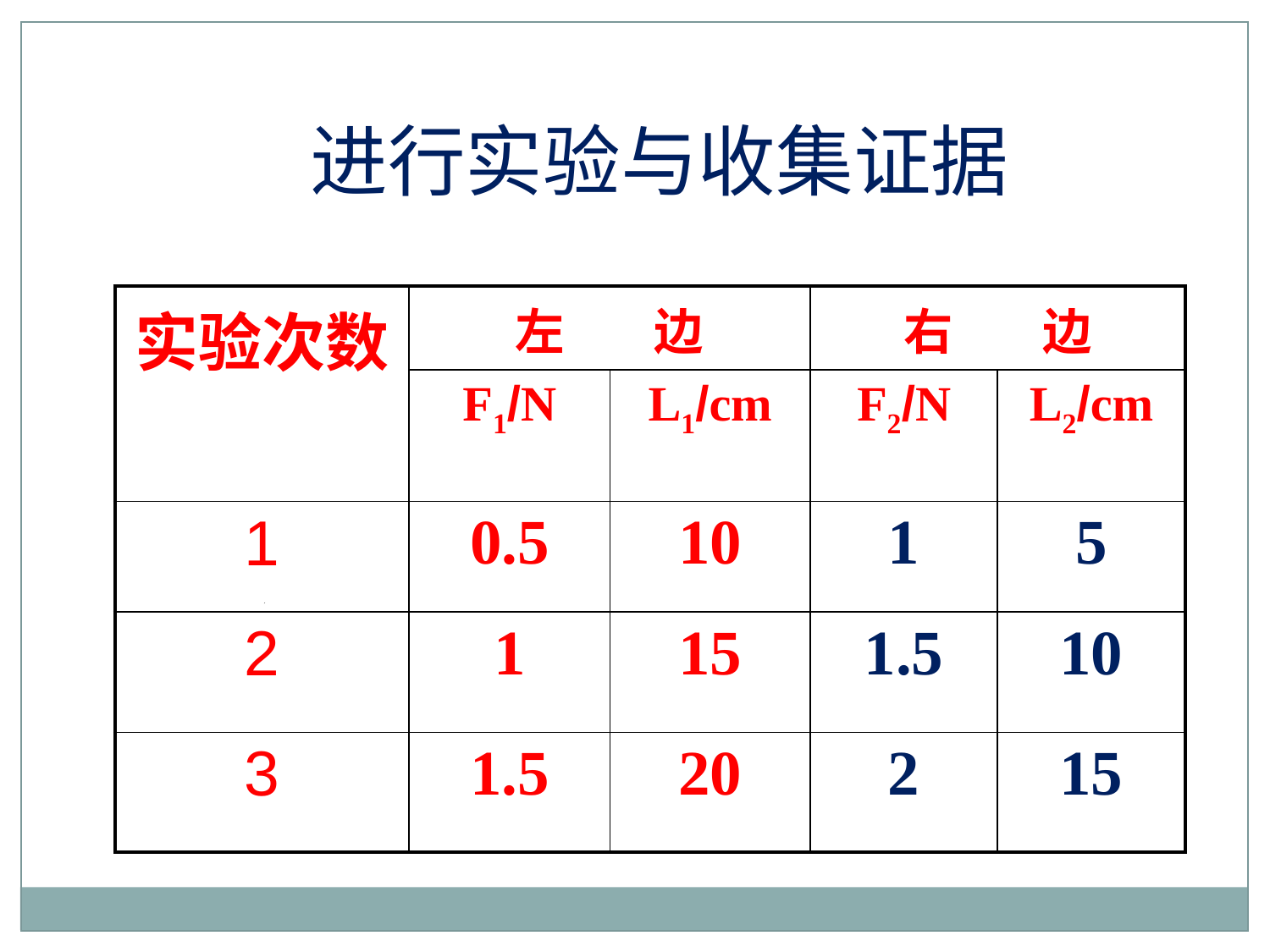

进行实验与收集证据
| 实验次数 | 左 边 |  | 右 边 |  |
| --- | --- | --- | --- | --- |
|  | F1/N | L1/cm | F2/N | L2/cm |
| 1 | 0.5 | 10 | 1 | 5 |
| 2 | 1 | 15 | 1.5 | 10 |
| 3 | 1.5 | 20 | 2 | 15 |